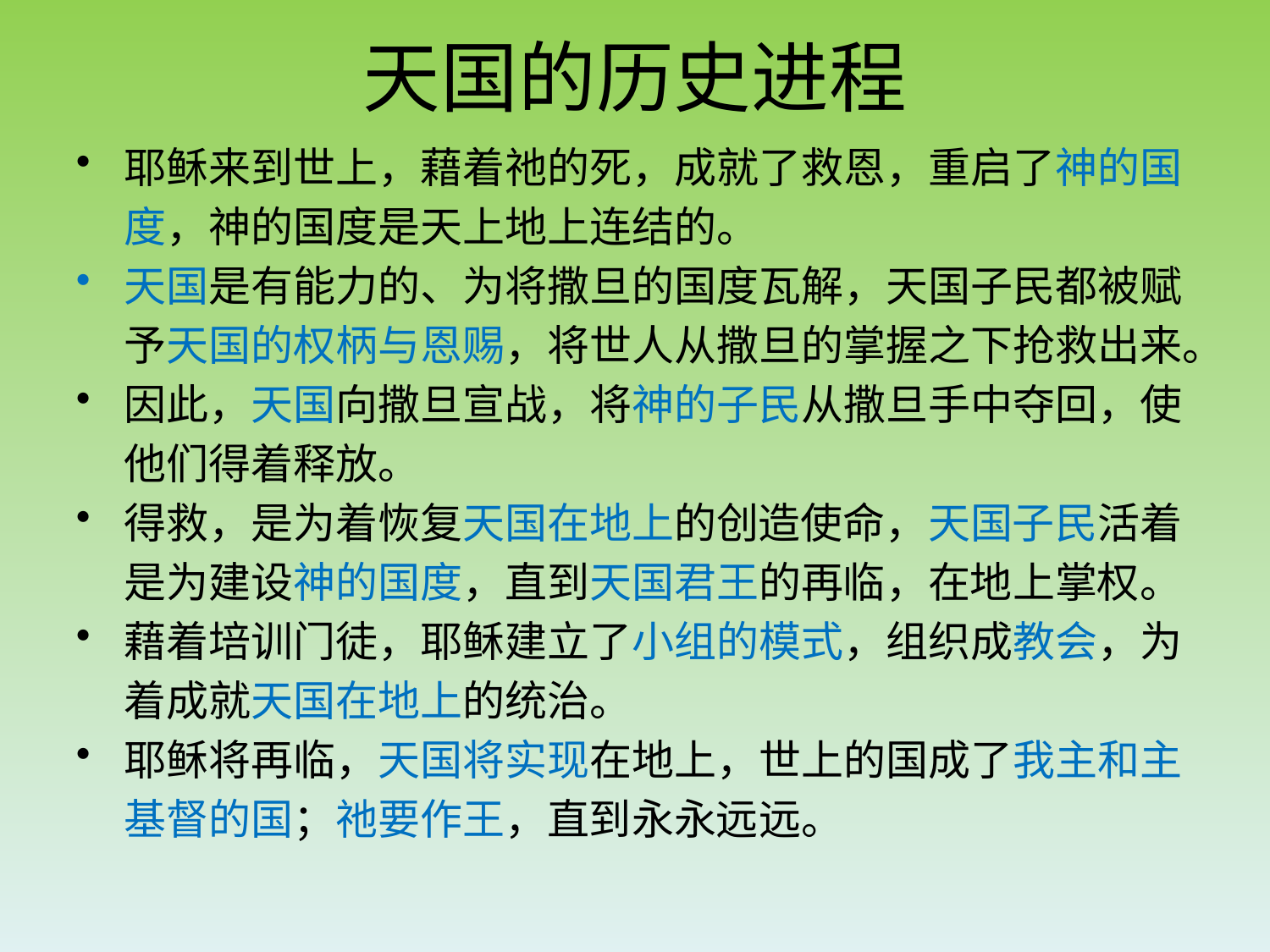

# 天国的历史进程
耶稣来到世上，藉着祂的死，成就了救恩，重启了神的国度，神的国度是天上地上连结的。
天国是有能力的、为将撒旦的国度瓦解，天国子民都被赋予天国的权柄与恩赐，将世人从撒旦的掌握之下抢救出来。
因此，天国向撒旦宣战，将神的子民从撒旦手中夺回，使他们得着释放。
得救，是为着恢复天国在地上的创造使命，天国子民活着是为建设神的国度，直到天国君王的再临，在地上掌权。
藉着培训门徒，耶稣建立了小组的模式，组织成教会，为着成就天国在地上的统治。
耶稣将再临，天国将实现在地上，世上的国成了我主和主基督的国；祂要作王，直到永永远远。